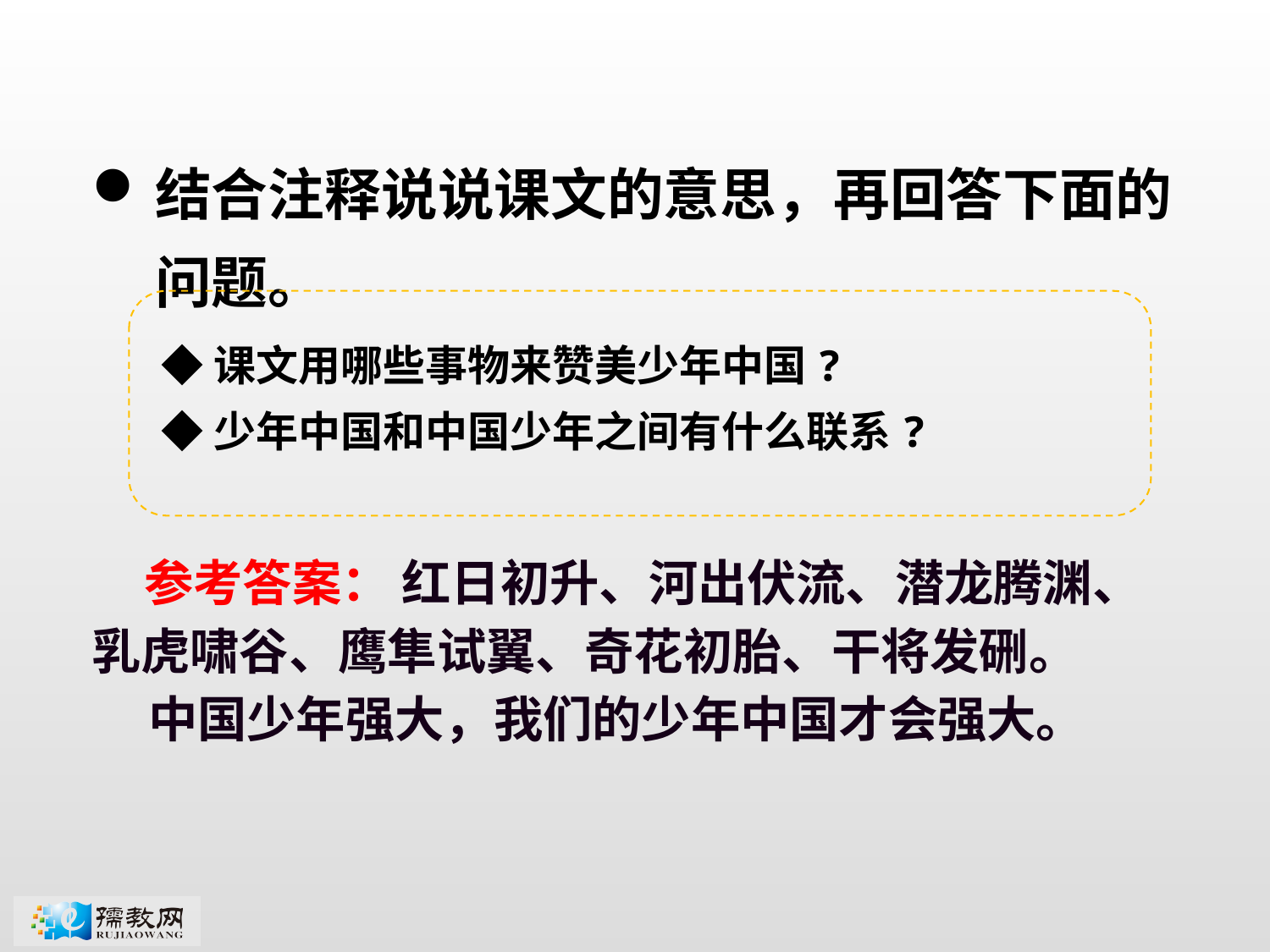

结合注释说说课文的意思，再回答下面的问题。

◆课文用哪些事物来赞美少年中国?
◆少年中国和中国少年之间有什么联系?
   参考答案： 红日初升、河出伏流、潜龙腾渊、乳虎啸谷、鹰隼试翼、奇花初胎、干将发硎。
    中国少年强大，我们的少年中国才会强大。